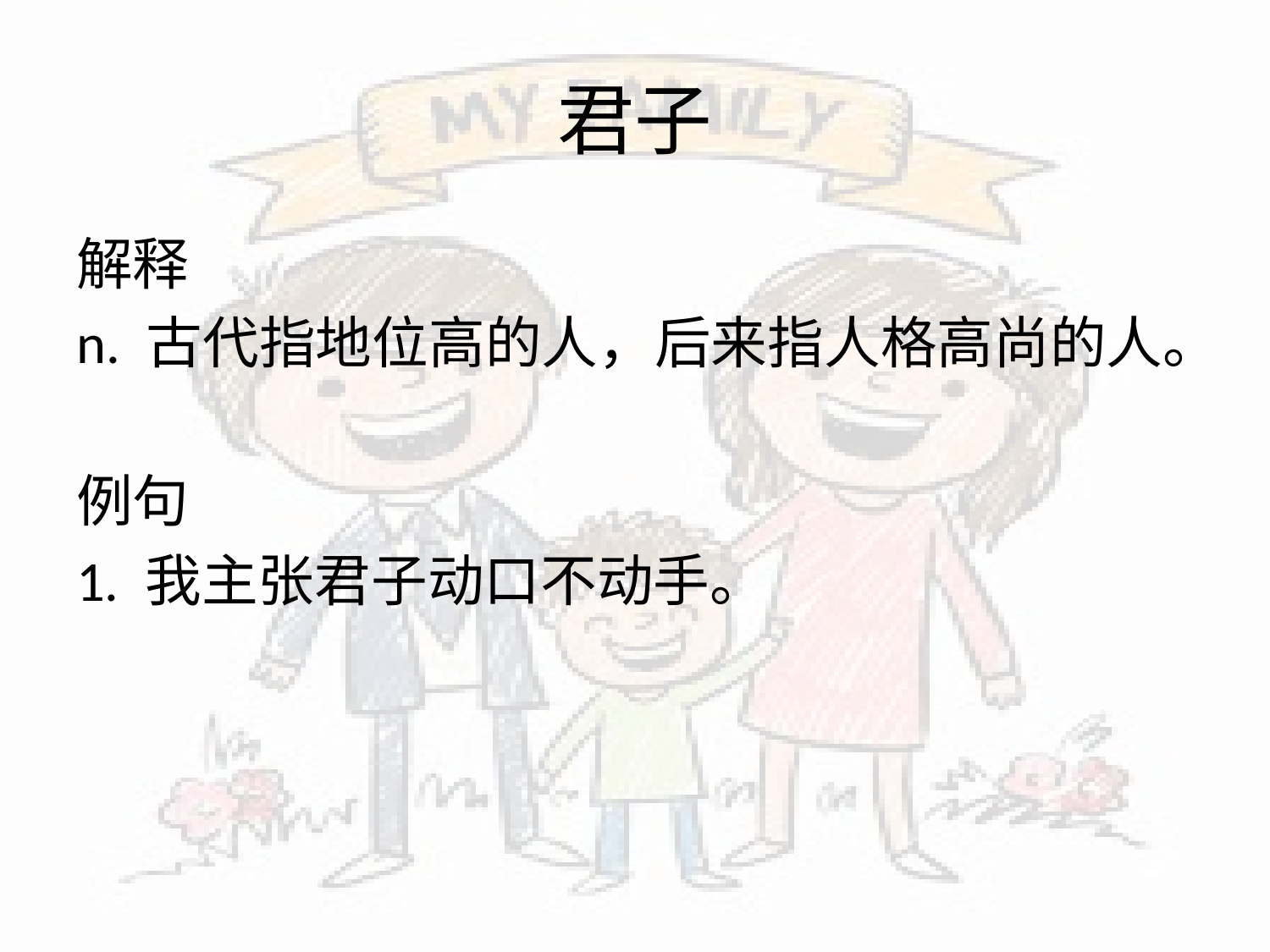

# 君子
解释
n. 古代指地位高的人，后来指人格高尚的人。

例句
1. 我主张君子动口不动手。